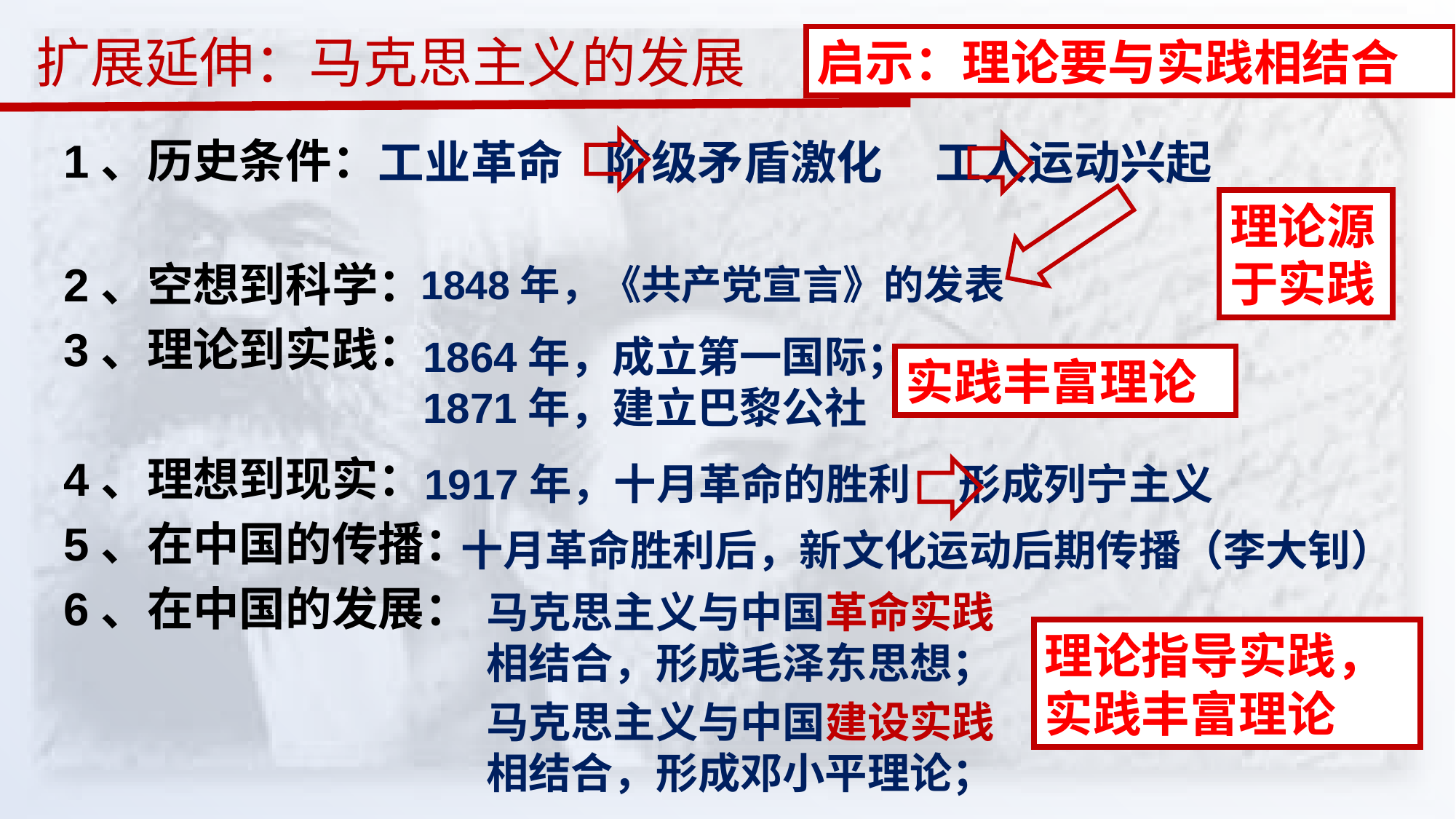

扩展延伸：马克思主义的发展
启示：理论要与实践相结合
1、历史条件：

2、空想到科学：
3、理论到实践：

4、理想到现实：
5、在中国的传播：
6、在中国的发展：
工业革命    阶级矛盾激化     工人运动兴起

理论源于实践

1848年，《共产党宣言》的发表
1864年，成立第一国际；1871年，建立巴黎公社
实践丰富理论
1917年，十月革命的胜利     形成列宁主义

十月革命胜利后，新文化运动后期传播（李大钊）
马克思主义与中国革命实践相结合，形成毛泽东思想；
马克思主义与中国建设实践相结合，形成邓小平理论；
理论指导实践，实践丰富理论